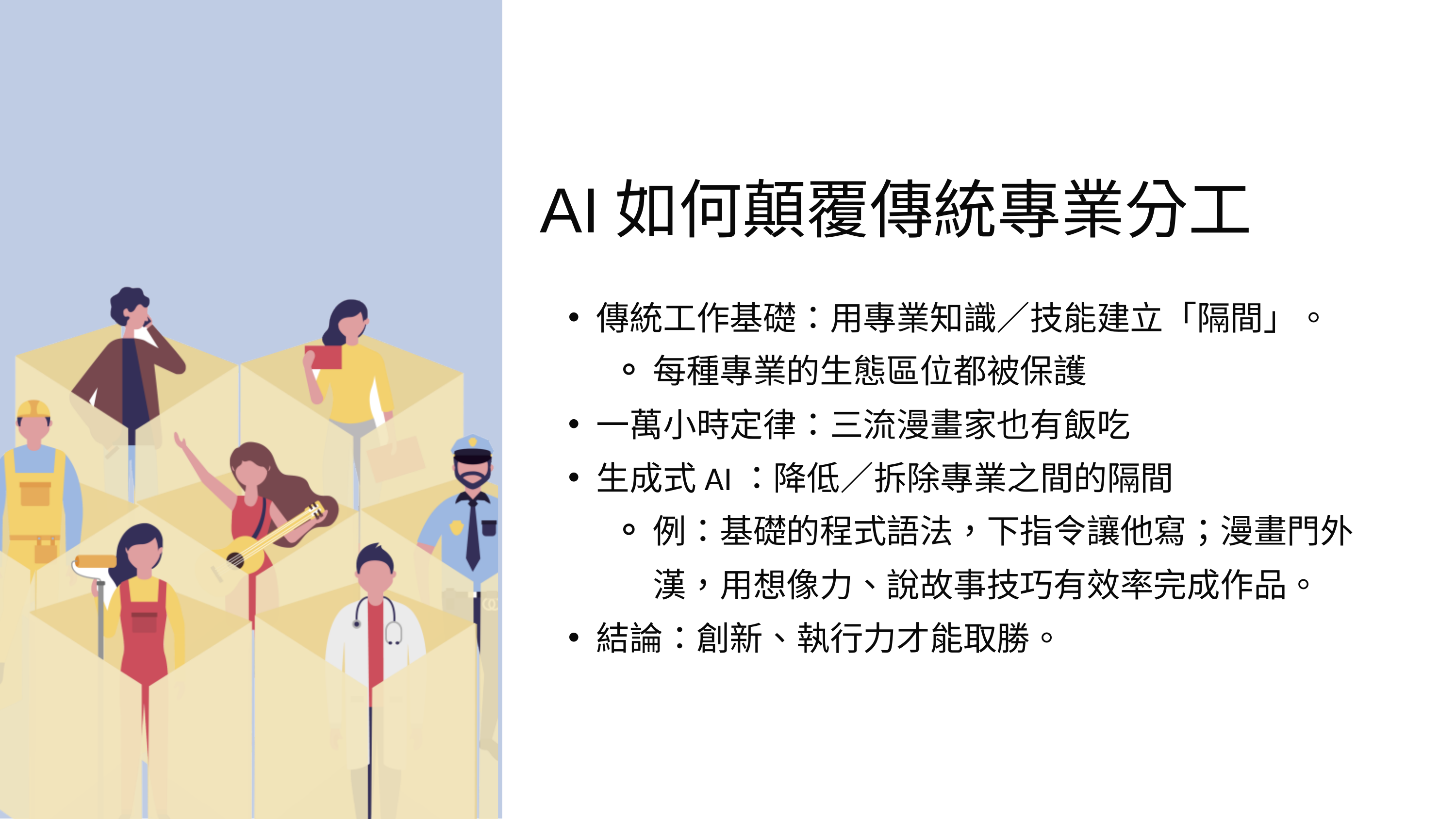

AI如何顛覆傳統專業分工
傳統工作基礎：用專業知識／技能建立「隔間」。
每種專業的生態區位都被保護
一萬小時定律：三流漫畫家也有飯吃
生成式AI：降低／拆除專業之間的隔間
例：基礎的程式語法，下指令讓他寫；漫畫門外漢，用想像力、說故事技巧有效率完成作品。
結論：創新、執行力才能取勝。